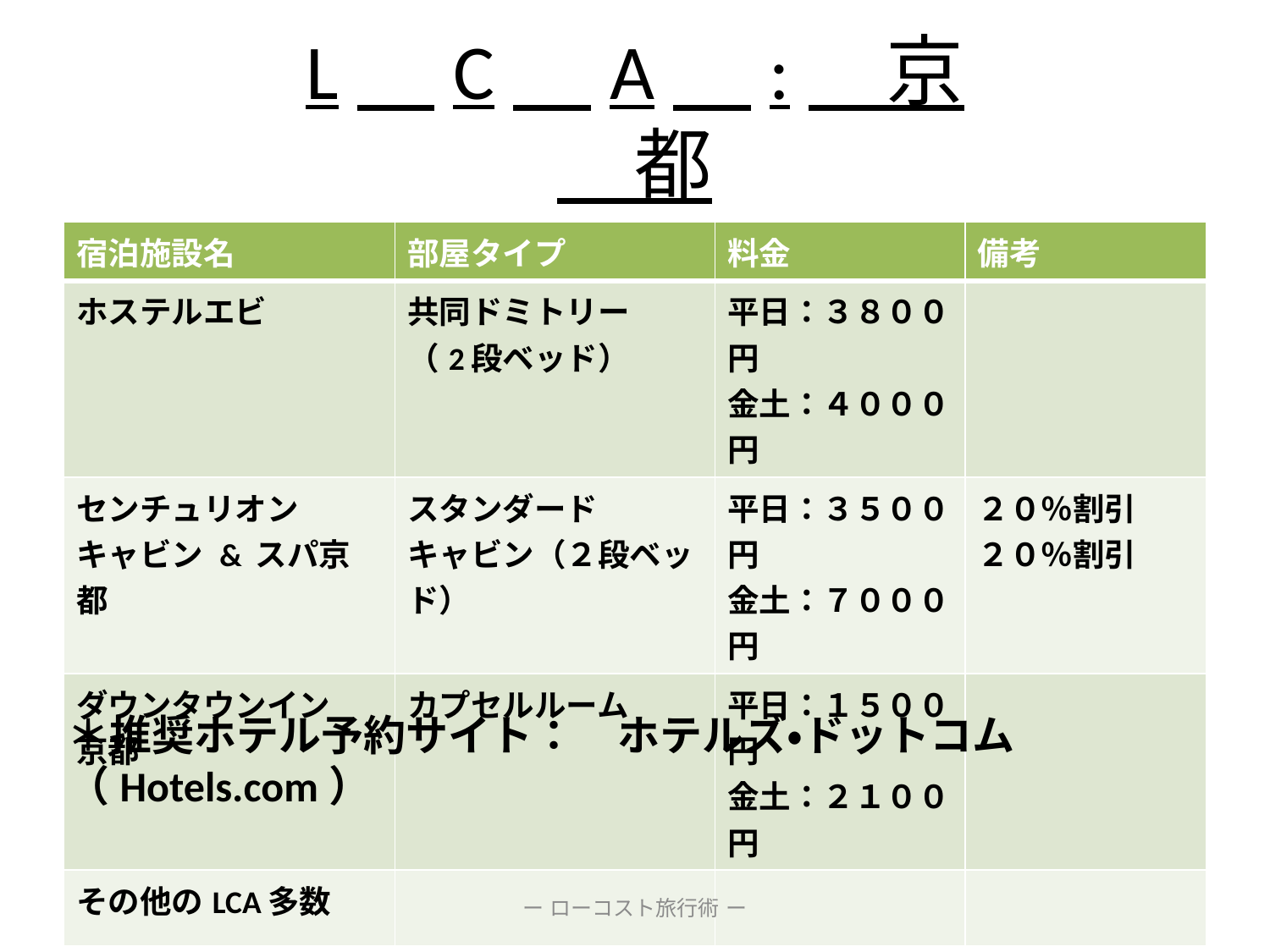

# L　C　A　:　京　都
| 宿泊施設名 | 部屋タイプ | 料金 | 備考 |
| --- | --- | --- | --- |
| ホステルエビ | 共同ドミトリー （2段ベッド） | 平日：３８００円 金土：４０００円 |  |
| センチュリオン キャビン & スパ京都 | スタンダード キャビン（２段ベッド） | 平日：３５００円 金土：７０００円 | ２０％割引 ２０％割引 |
| ダウンタウンイン 京都 | カプセルルーム | 平日：１５００円 金土：２１００円 |  |
| その他のLCA多数 |  |  |  |
＊推奨ホテル予約サイト：　ホテルズ・ドットコム（Hotels.com）
ー ローコスト旅行術 ー